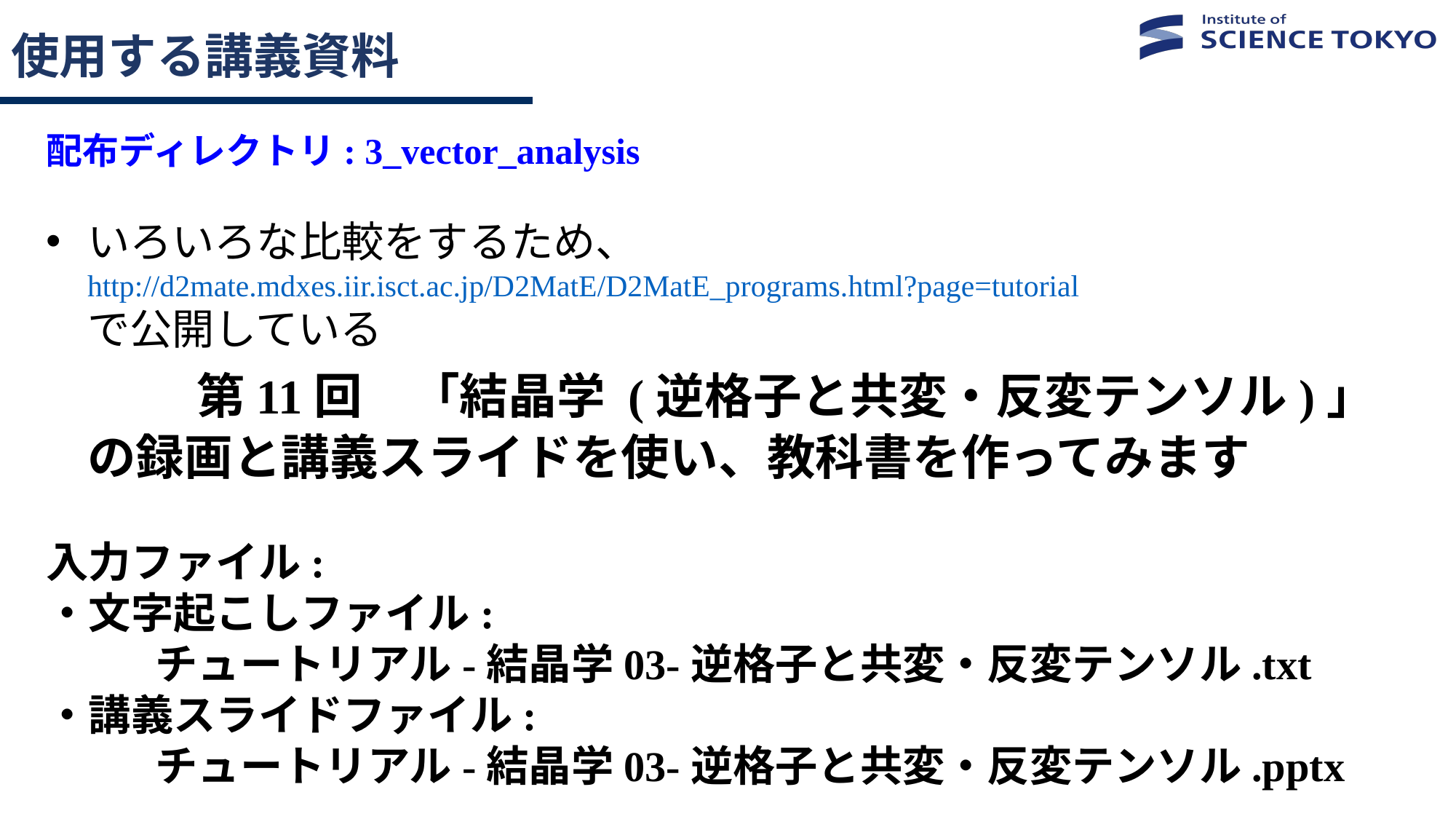

# 使用する講義資料
配布ディレクトリ: 3_vector_analysis

いろいろな比較をするため、
http://d2mate.mdxes.iir.isct.ac.jp/D2MatE/D2MatE_programs.html?page=tutorial
で公開している
	第11回　「結晶学 (逆格子と共変・反変テンソル)」
の録画と講義スライドを使い、教科書を作ってみます

入力ファイル:
・文字起こしファイル:
	チュートリアル-結晶学03-逆格子と共変・反変テンソル.txt
・講義スライドファイル:
	チュートリアル-結晶学03-逆格子と共変・反変テンソル.pptx